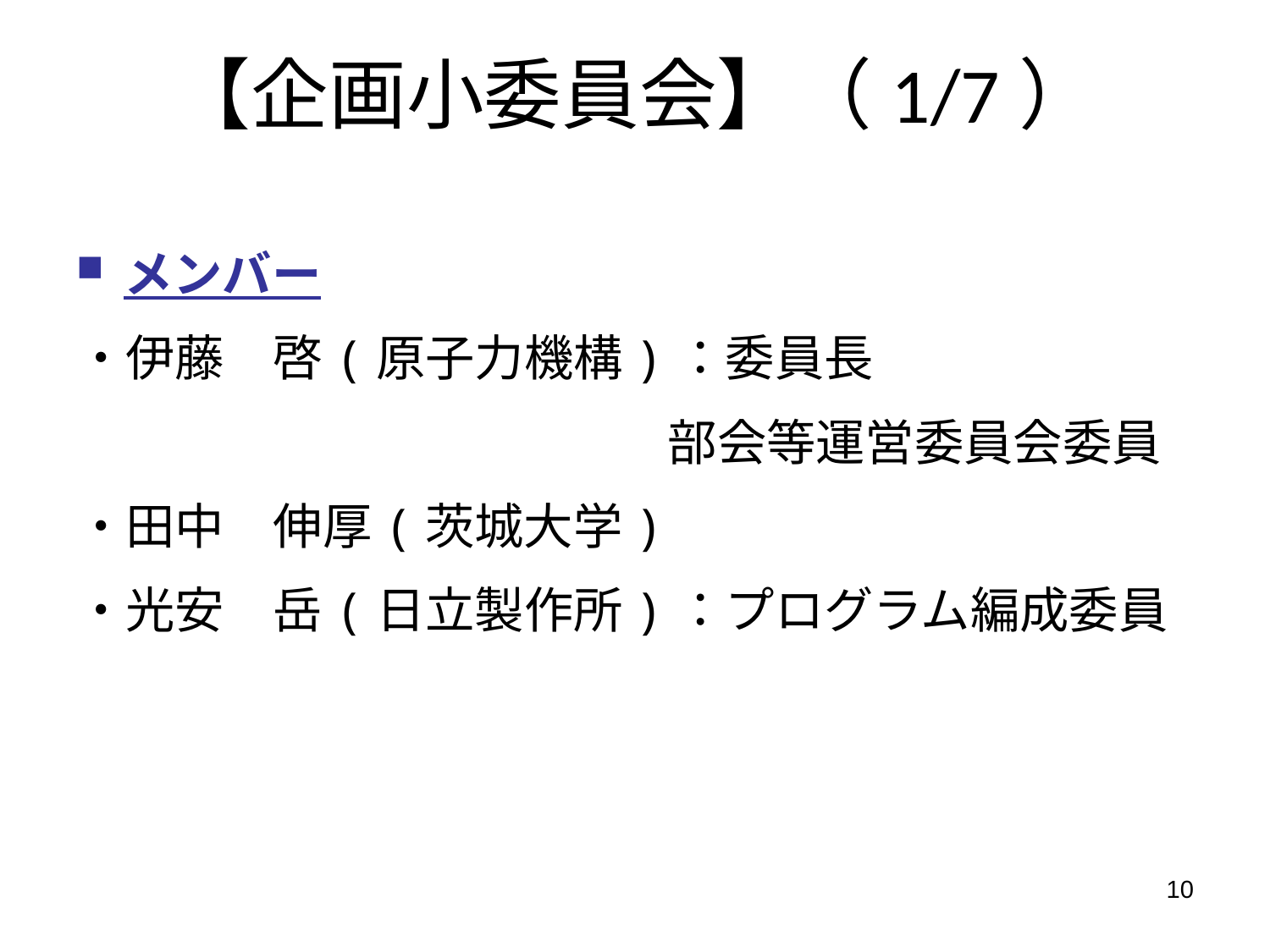

【企画小委員会】（1/7）
メンバー
・伊藤　啓(原子力機構)：委員長
　　　　　　　　　　　　部会等運営委員会委員
・田中　伸厚(茨城大学)
・光安　岳(日立製作所)：プログラム編成委員
10